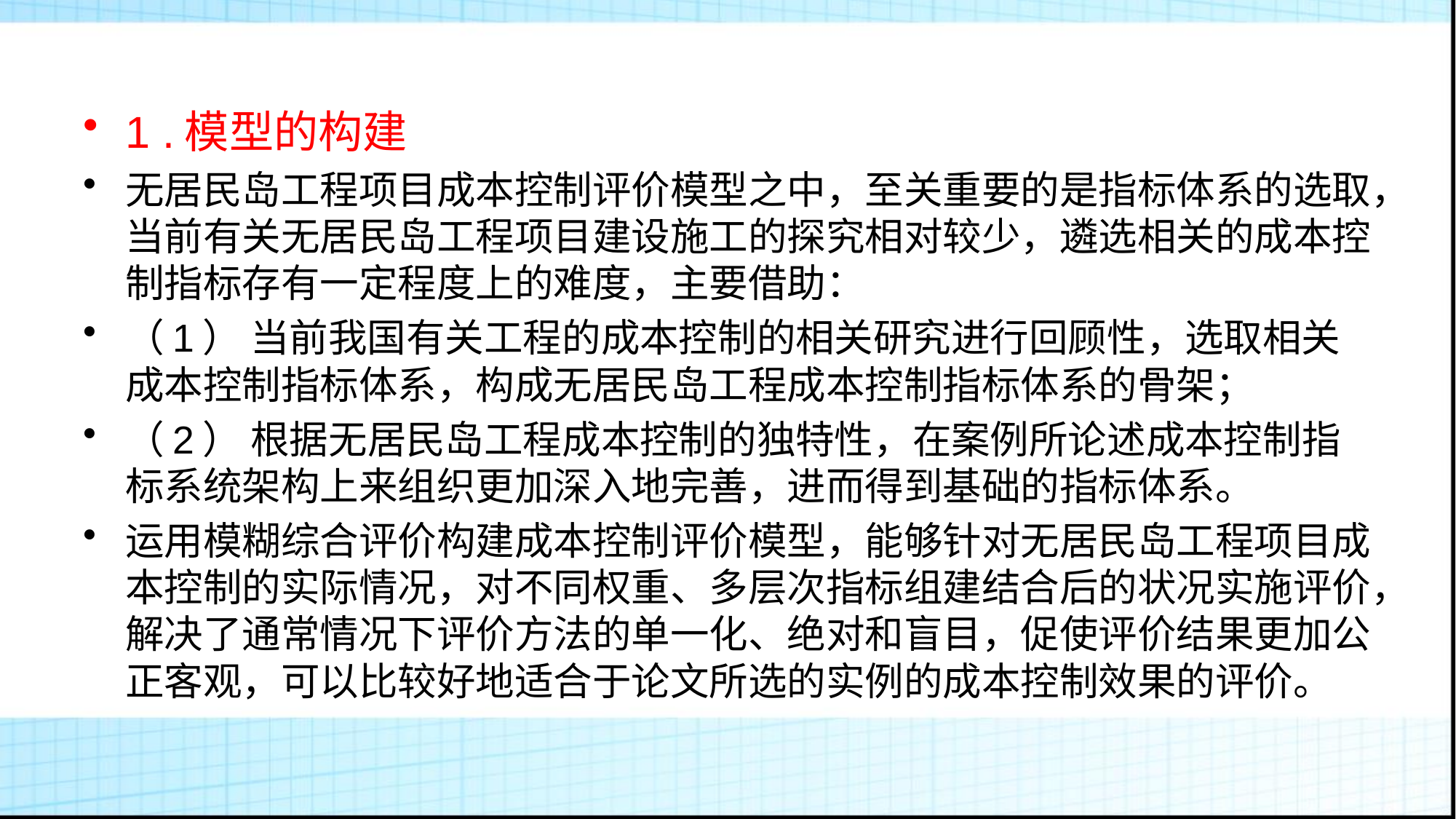

1 .模型的构建
无居民岛工程项目成本控制评价模型之中，至关重要的是指标体系的选取，当前有关无居民岛工程项目建设施工的探究相对较少，遴选相关的成本控制指标存有一定程度上的难度，主要借助：
（1） 当前我国有关工程的成本控制的相关研究进行回顾性，选取相关成本控制指标体系，构成无居民岛工程成本控制指标体系的骨架；
（2） 根据无居民岛工程成本控制的独特性，在案例所论述成本控制指标系统架构上来组织更加深入地完善，进而得到基础的指标体系。
运用模糊综合评价构建成本控制评价模型，能够针对无居民岛工程项目成本控制的实际情况，对不同权重、多层次指标组建结合后的状况实施评价，解决了通常情况下评价方法的单一化、绝对和盲目，促使评价结果更加公正客观，可以比较好地适合于论文所选的实例的成本控制效果的评价。